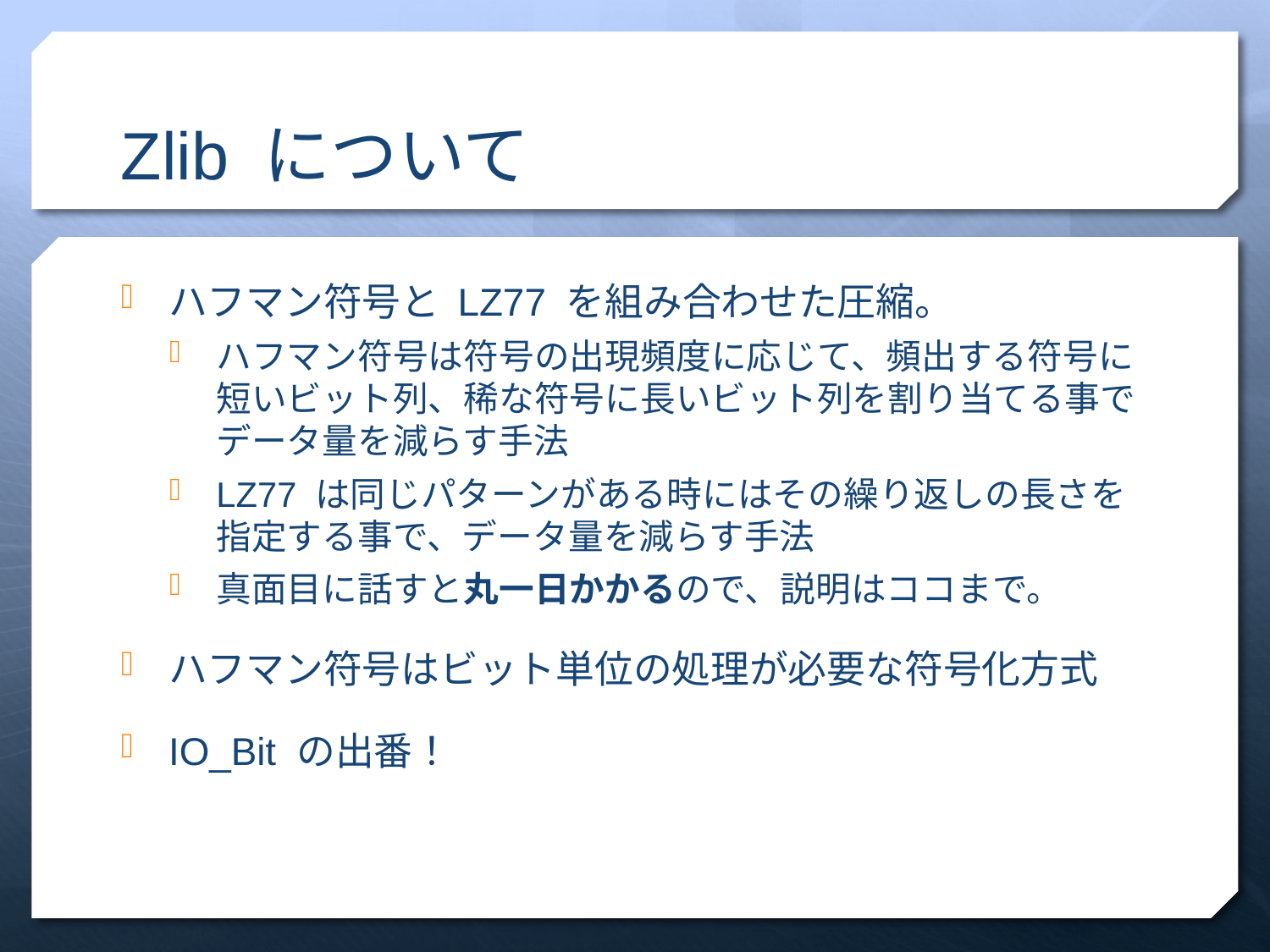

# Zlib について
ハフマン符号と LZ77 を組み合わせた圧縮。
ハフマン符号は符号の出現頻度に応じて、頻出する符号に短いビット列、稀な符号に長いビット列を割り当てる事でデータ量を減らす手法
LZ77 は同じパターンがある時にはその繰り返しの長さを指定する事で、データ量を減らす手法
真面目に話すと丸一日かかるので、説明はココまで。
ハフマン符号はビット単位の処理が必要な符号化方式
IO_Bit の出番！